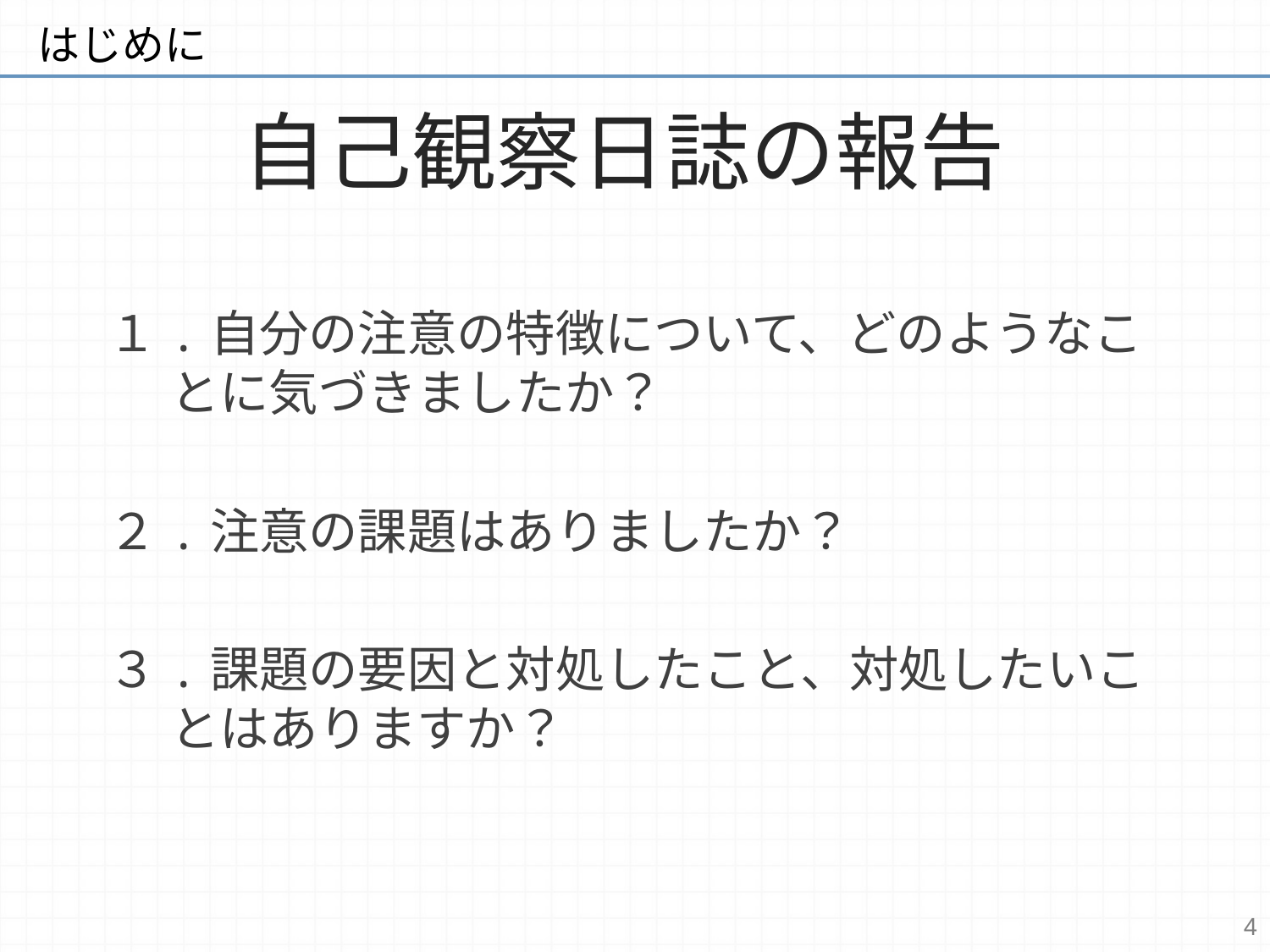

はじめに
# 自己観察日誌の報告
１.自分の注意の特徴について、どのようなことに気づきましたか？

２.注意の課題はありましたか？

３.課題の要因と対処したこと、対処したいことはありますか？
4